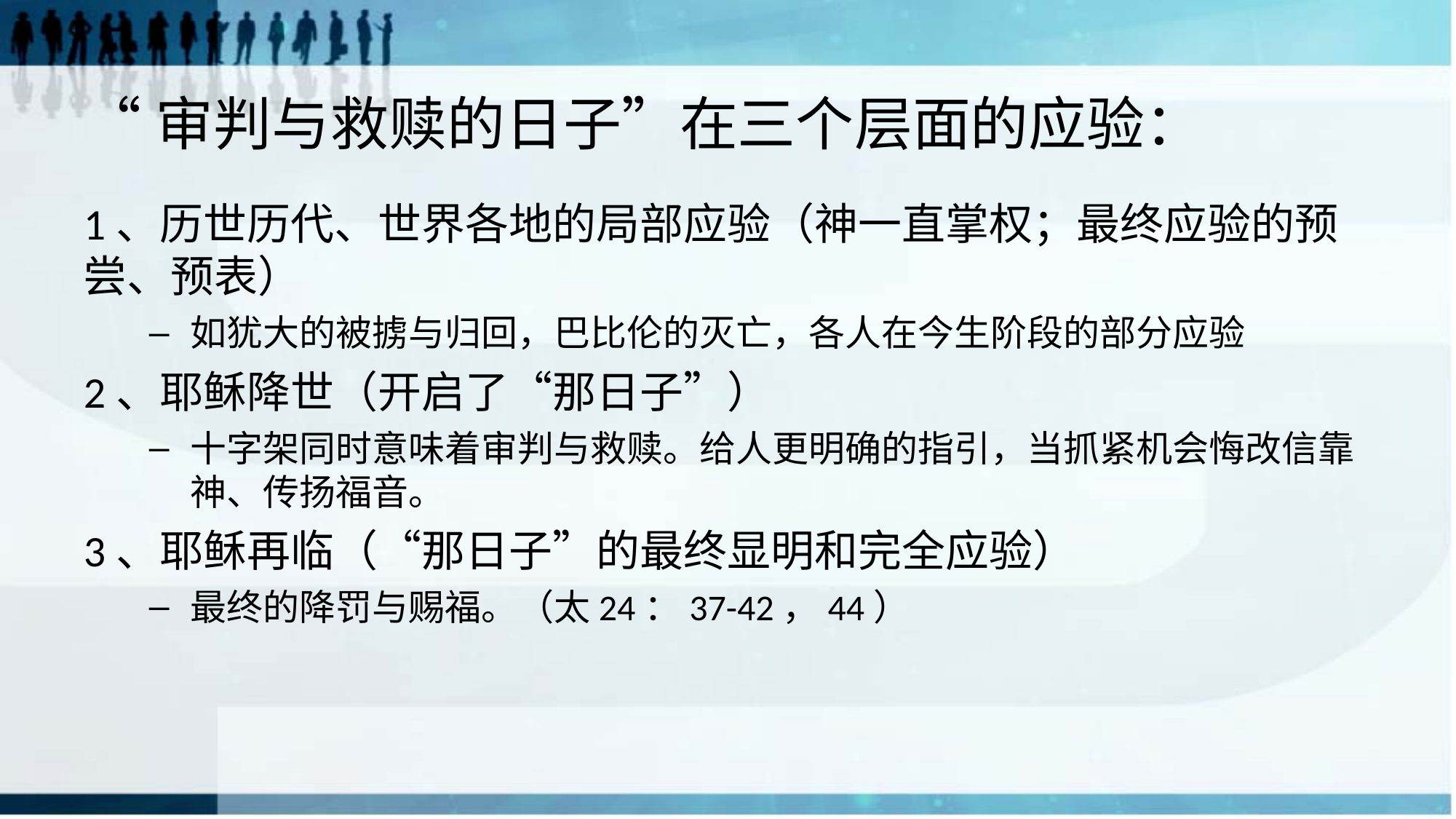

# “审判与救赎的日子”在三个层面的应验：
1、历世历代、世界各地的局部应验（神一直掌权；最终应验的预尝、预表）
如犹大的被掳与归回，巴比伦的灭亡，各人在今生阶段的部分应验
2、耶稣降世（开启了“那日子”）
十字架同时意味着审判与救赎。给人更明确的指引，当抓紧机会悔改信靠神、传扬福音。
3、耶稣再临（“那日子”的最终显明和完全应验）
最终的降罚与赐福。（太24：37-42，44）